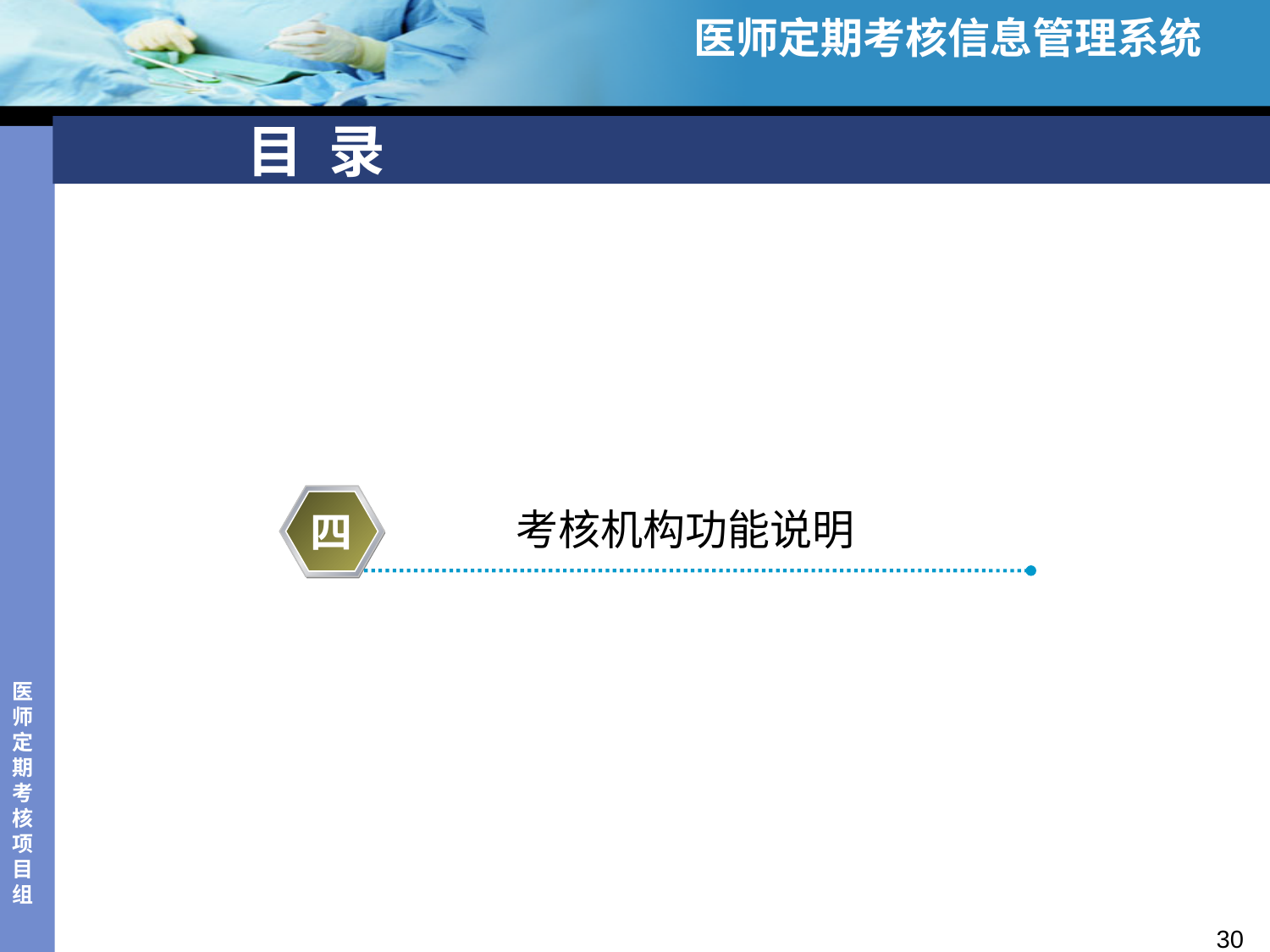

医师定期考核信息管理系统
# 目  录

考核机构功能说明
四

30